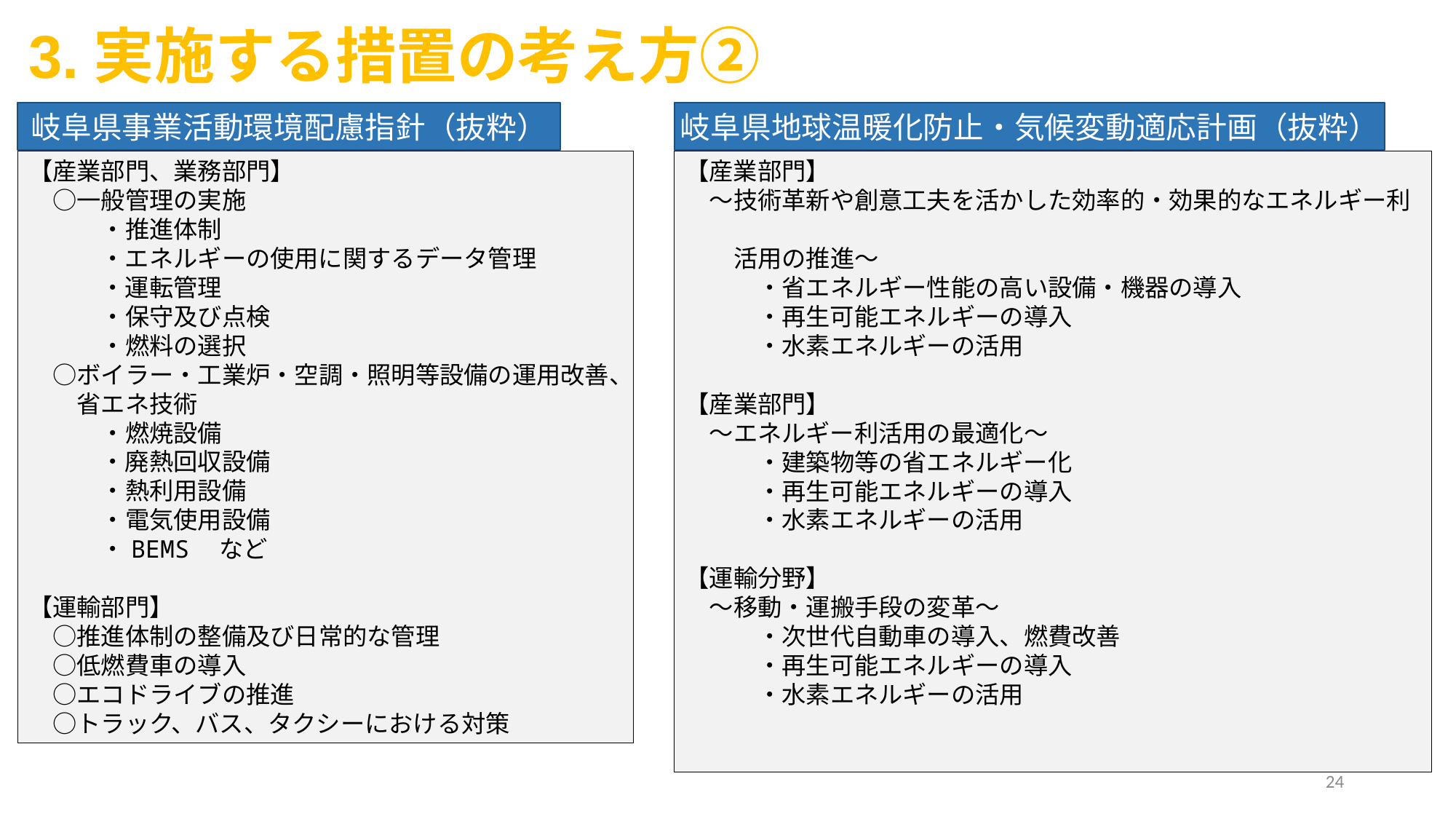

3.実施する措置の考え方②
岐阜県事業活動環境配慮指針（抜粋）
岐阜県地球温暖化防止・気候変動適応計画（抜粋）
【産業部門、業務部門】
　○一般管理の実施
　　　・推進体制
　　　・エネルギーの使用に関するデータ管理
　　　・運転管理
　　　・保守及び点検
　　　・燃料の選択
　○ボイラー・工業炉・空調・照明等設備の運用改善、
　　省エネ技術
　　　・燃焼設備
　　　・廃熱回収設備
　　　・熱利用設備
　　　・電気使用設備
　　　・BEMS　など

【運輸部門】
　○推進体制の整備及び日常的な管理
　○低燃費車の導入
　○エコドライブの推進
　○トラック、バス、タクシーにおける対策
【産業部門】
　～技術革新や創意工夫を活かした効率的・効果的なエネルギー利
　　活用の推進～
　　　・省エネルギー性能の高い設備・機器の導入
　　　・再生可能エネルギーの導入
　　　・水素エネルギーの活用

【産業部門】
　～エネルギー利活用の最適化～
　　　・建築物等の省エネルギー化
　　　・再生可能エネルギーの導入
　　　・水素エネルギーの活用

【運輸分野】
　～移動・運搬手段の変革～
　　　・次世代自動車の導入、燃費改善
　　　・再生可能エネルギーの導入
　　　・水素エネルギーの活用

24